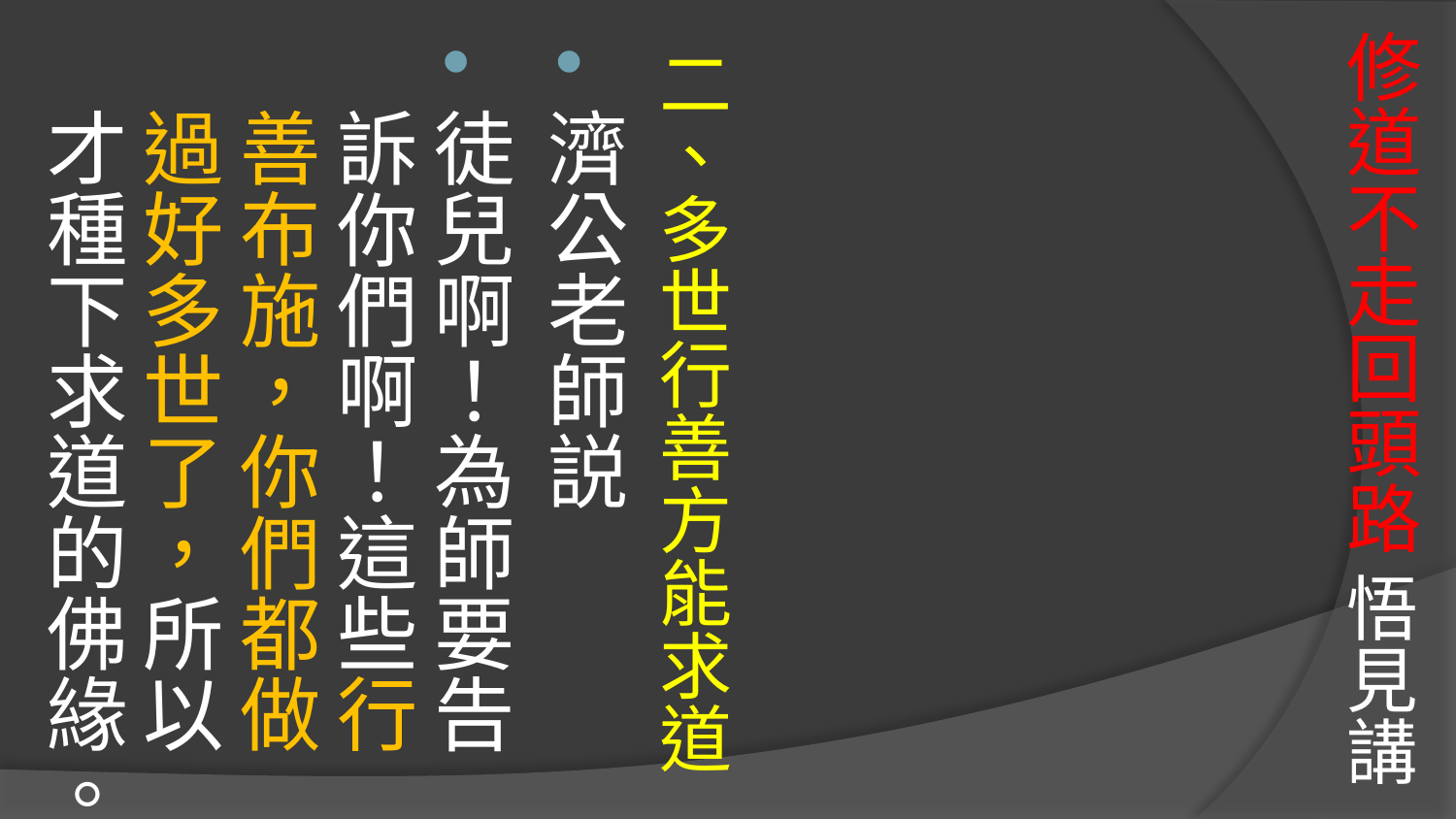

# 修道不走回頭路 悟見講
二、多世行善方能求道
濟公老師説
徒兒啊！為師要告訴你們啊！這些行善布施，你們都做過好多世了，所以才種下求道的佛緣。